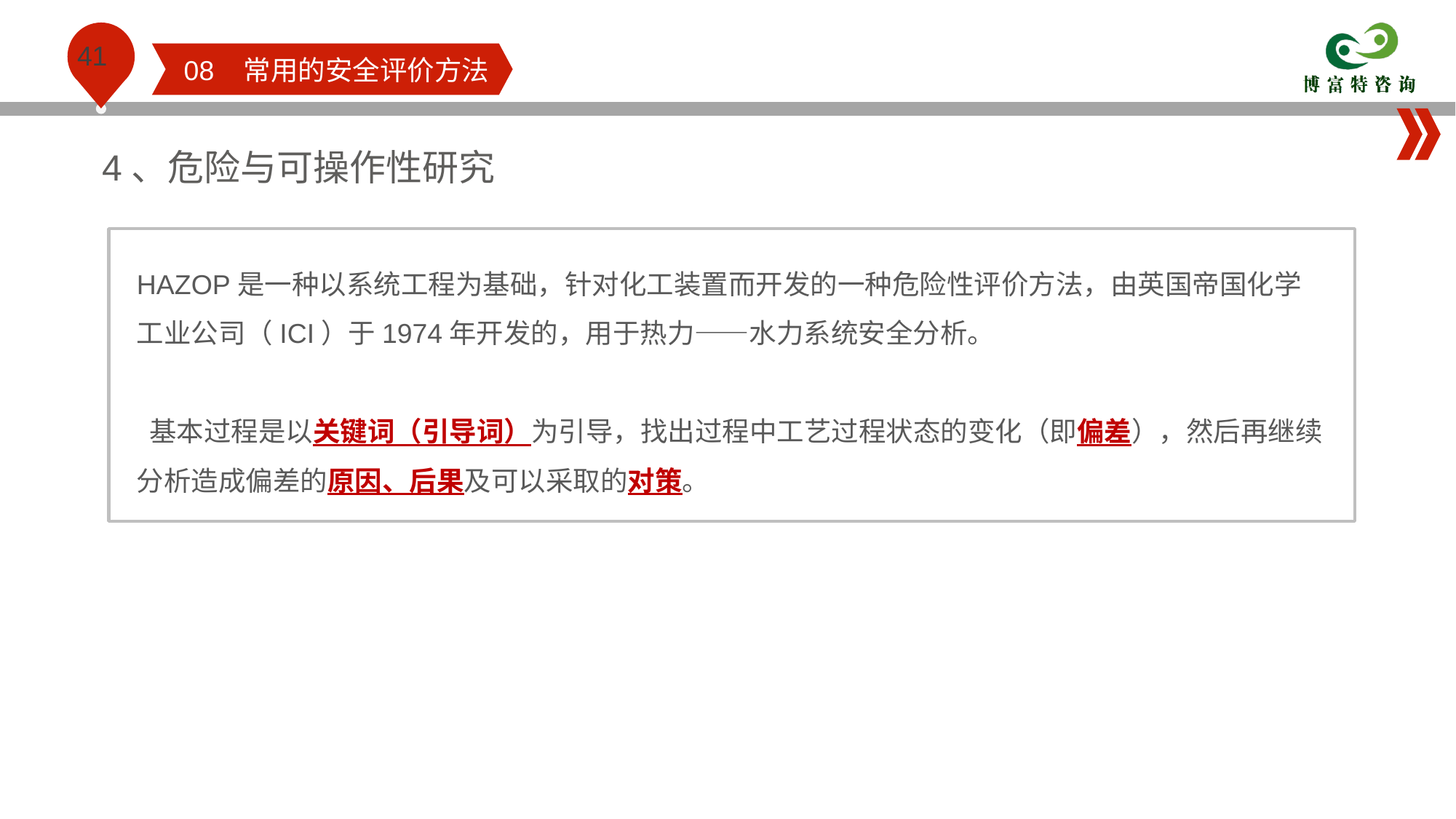

08   常用的安全评价方法
4、危险与可操作性研究

HAZOP是一种以系统工程为基础，针对化工装置而开发的一种危险性评价方法，由英国帝国化学工业公司（ICI）于1974年开发的，用于热力——水力系统安全分析。

 基本过程是以关键词（引导词）为引导，找出过程中工艺过程状态的变化（即偏差），然后再继续分析造成偏差的原因、后果及可以采取的对策。